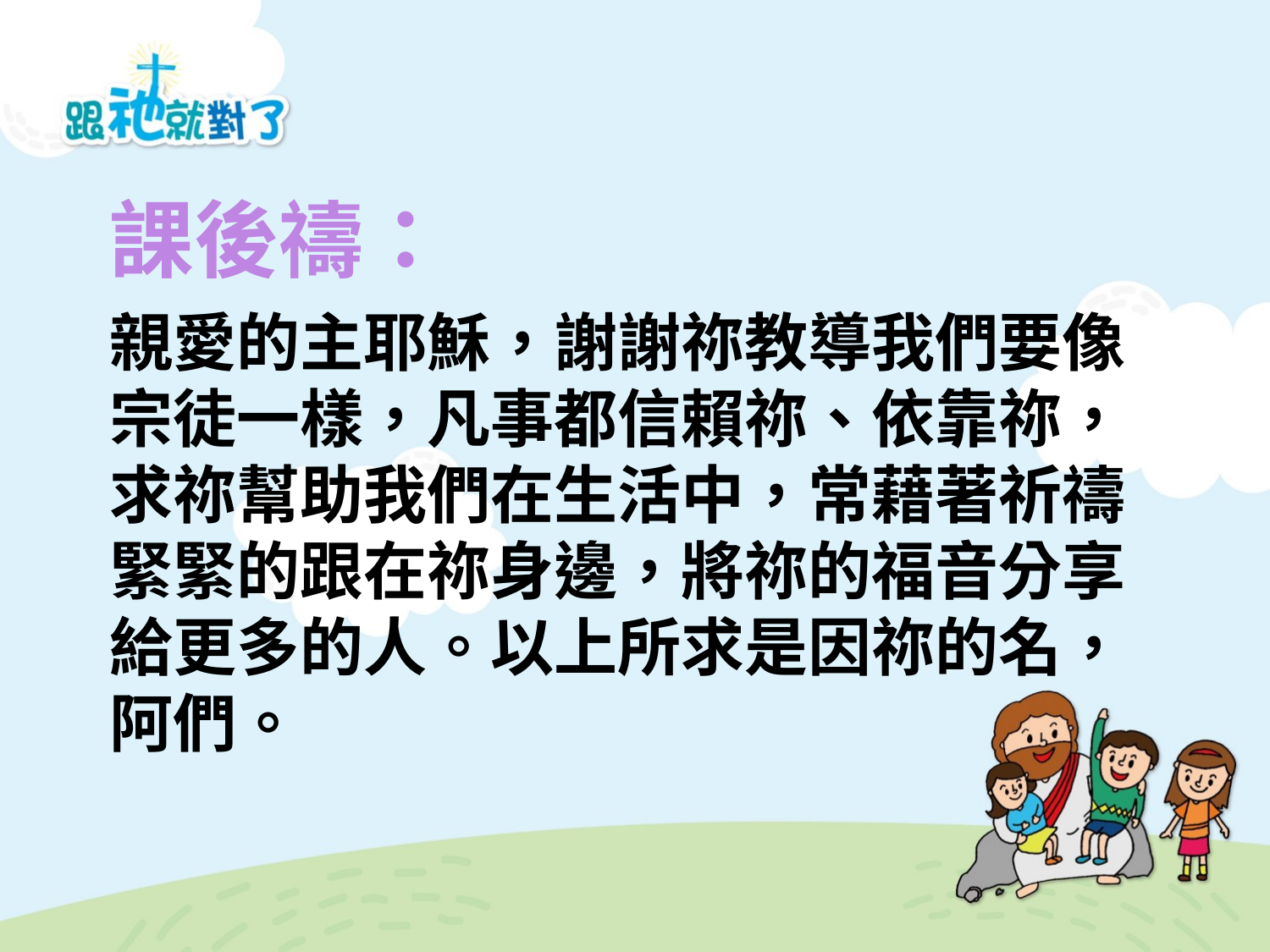

課後禱：
親愛的主耶穌，謝謝祢教導我們要像宗徒一樣，凡事都信賴祢、依靠祢，求祢幫助我們在生活中，常藉著祈禱緊緊的跟在祢身邊，將祢的福音分享給更多的人。以上所求是因祢的名，阿們。